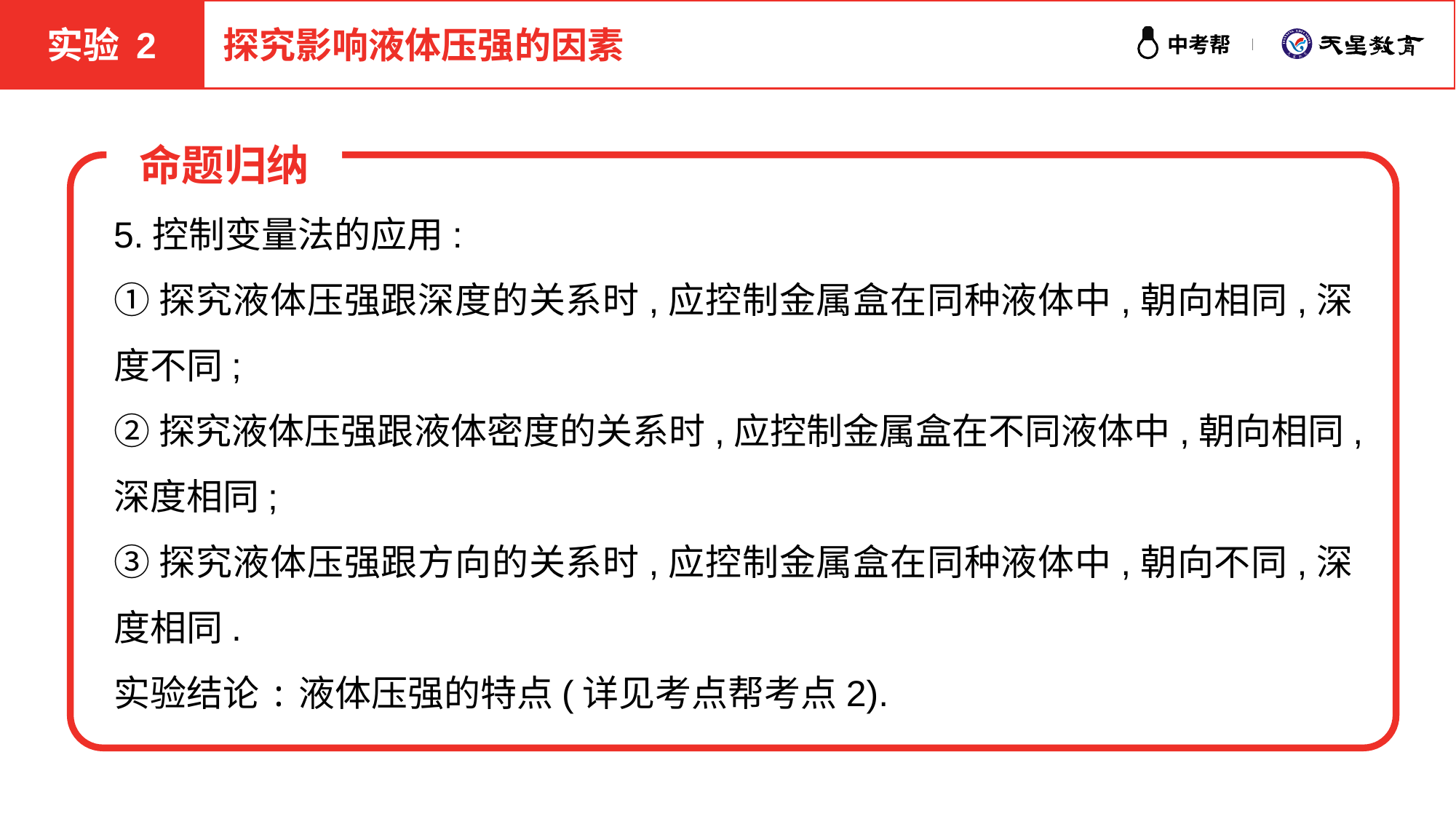

实验 2
探究影响液体压强的因素
命题归纳

5.控制变量法的应用:
①探究液体压强跟深度的关系时,应控制金属盒在同种液体中,朝向相同,深度不同;
②探究液体压强跟液体密度的关系时,应控制金属盒在不同液体中,朝向相同,深度相同;
③探究液体压强跟方向的关系时,应控制金属盒在同种液体中,朝向不同,深度相同.
实验结论:液体压强的特点(详见考点帮考点2).